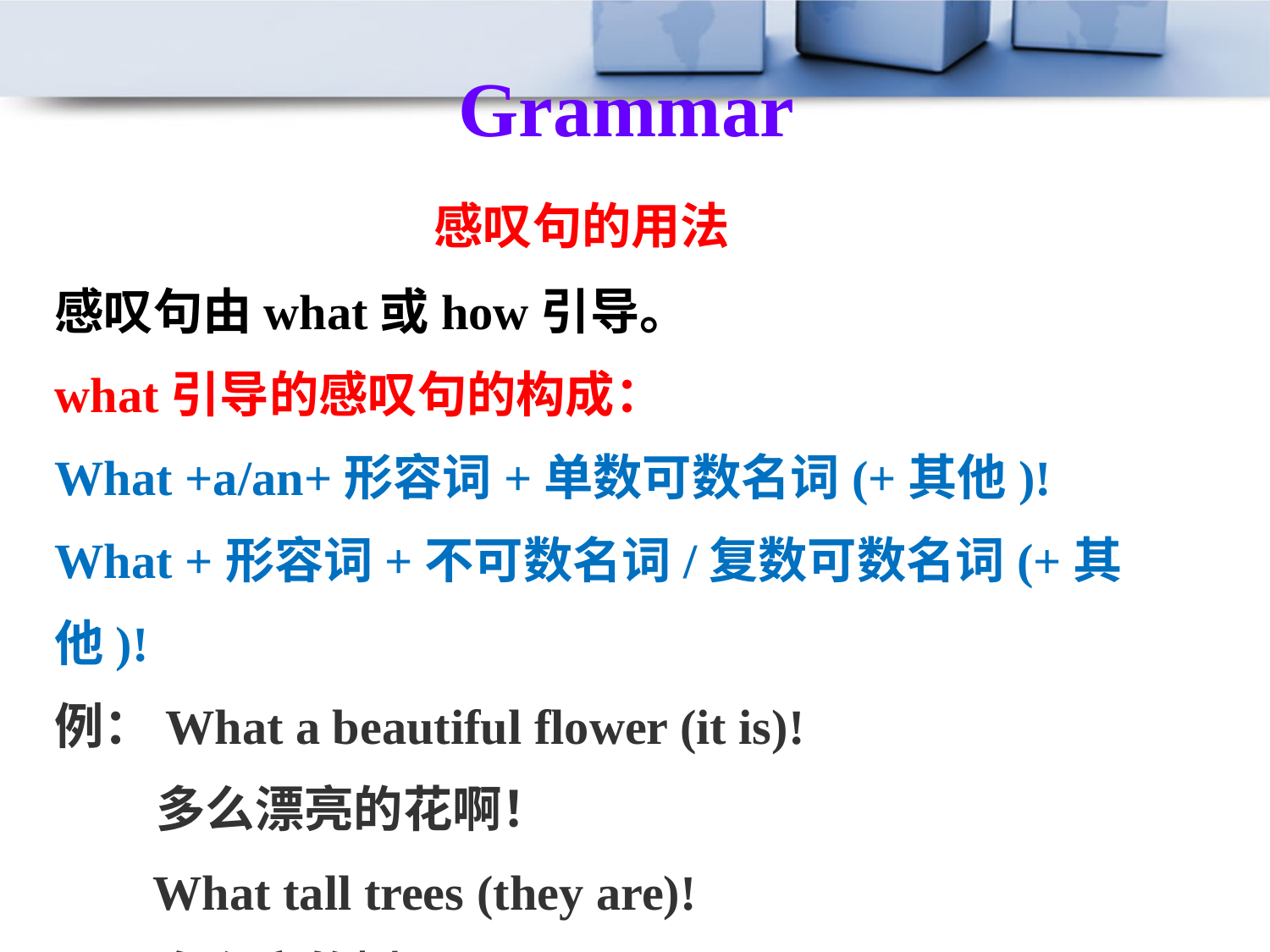

Grammar
感叹句的用法
感叹句由what或how引导。
what引导的感叹句的构成：
What +a/an+形容词+单数可数名词(+其他)!
What +形容词+不可数名词/复数可数名词(+其他)!
例：What a beautiful flower (it is)!
        多么漂亮的花啊！
        What tall trees (they are)!
        多么高的树啊！